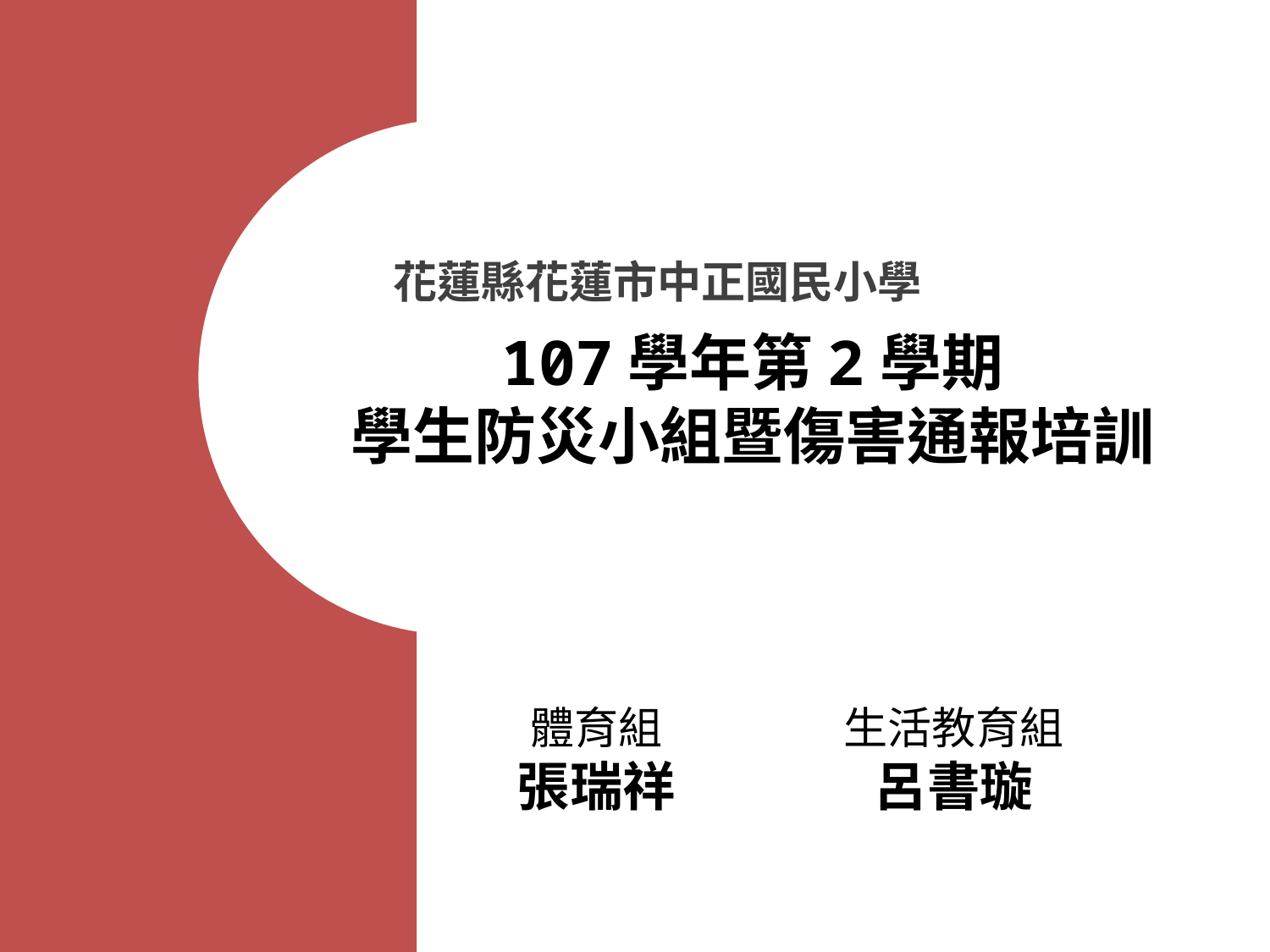

花蓮縣花蓮市中正國民小學
107學年第2學期
學生防災小組暨傷害通報培訓
體育組
張瑞祥
生活教育組
呂書璇